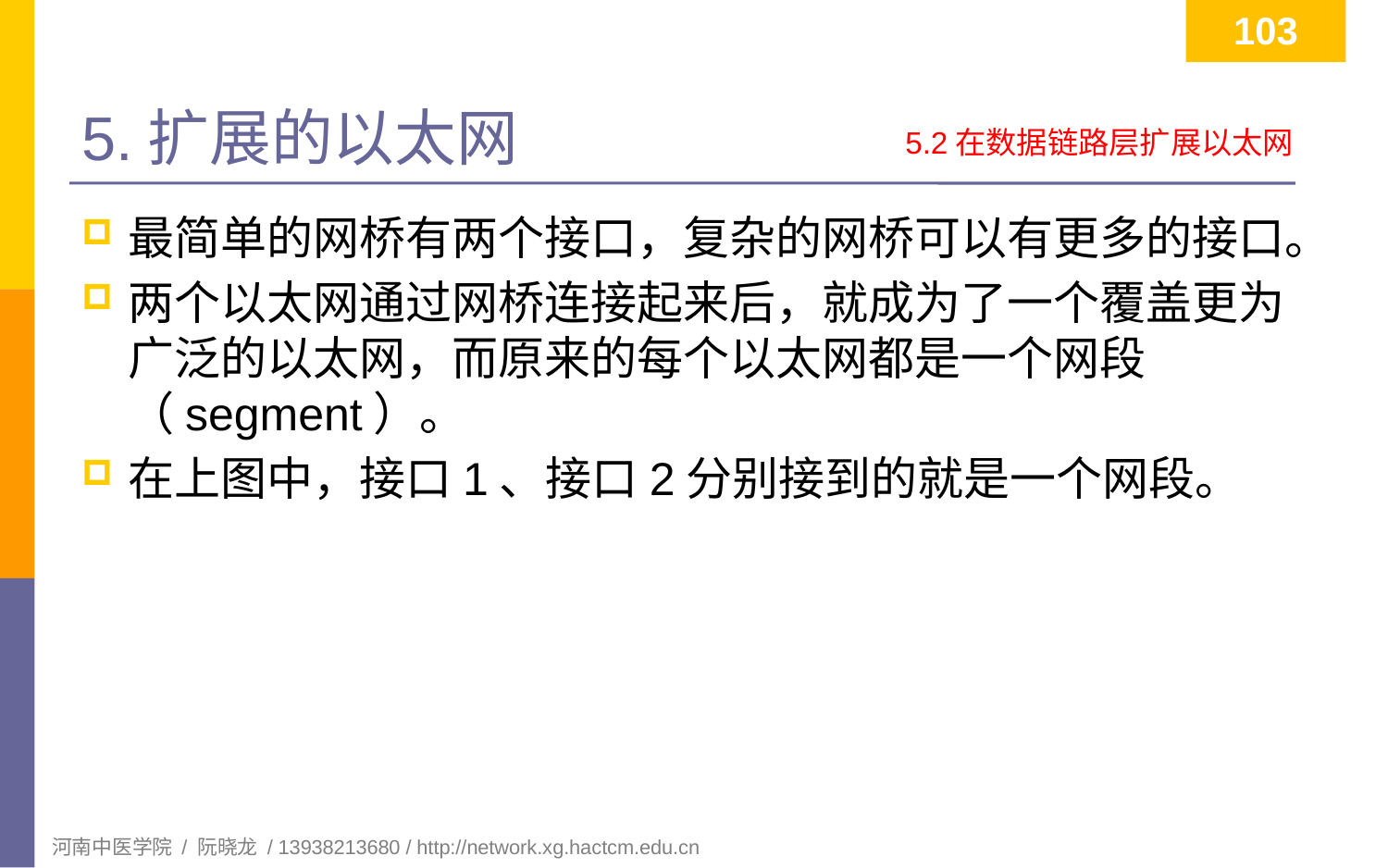

103
# 5.扩展的以太网
5.2在数据链路层扩展以太网
最简单的网桥有两个接口，复杂的网桥可以有更多的接口。
两个以太网通过网桥连接起来后，就成为了一个覆盖更为广泛的以太网，而原来的每个以太网都是一个网段（segment）。
在上图中，接口1、接口2分别接到的就是一个网段。